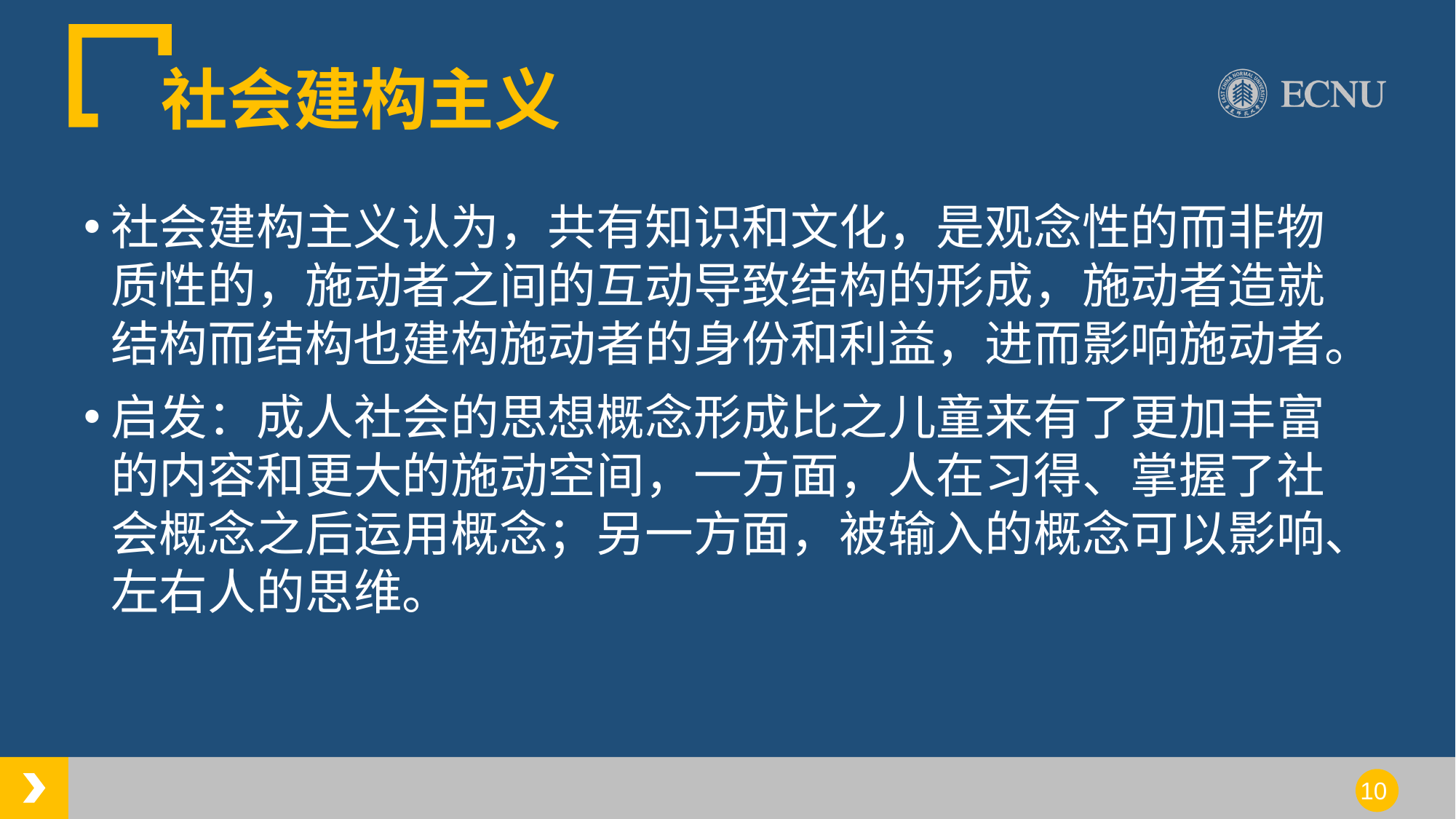

# 社会建构主义
社会建构主义认为，共有知识和文化，是观念性的而非物质性的，施动者之间的互动导致结构的形成，施动者造就结构而结构也建构施动者的身份和利益，进而影响施动者。
启发：成人社会的思想概念形成比之儿童来有了更加丰富的内容和更大的施动空间，一方面，人在习得、掌握了社会概念之后运用概念；另一方面，被输入的概念可以影响、左右人的思维。